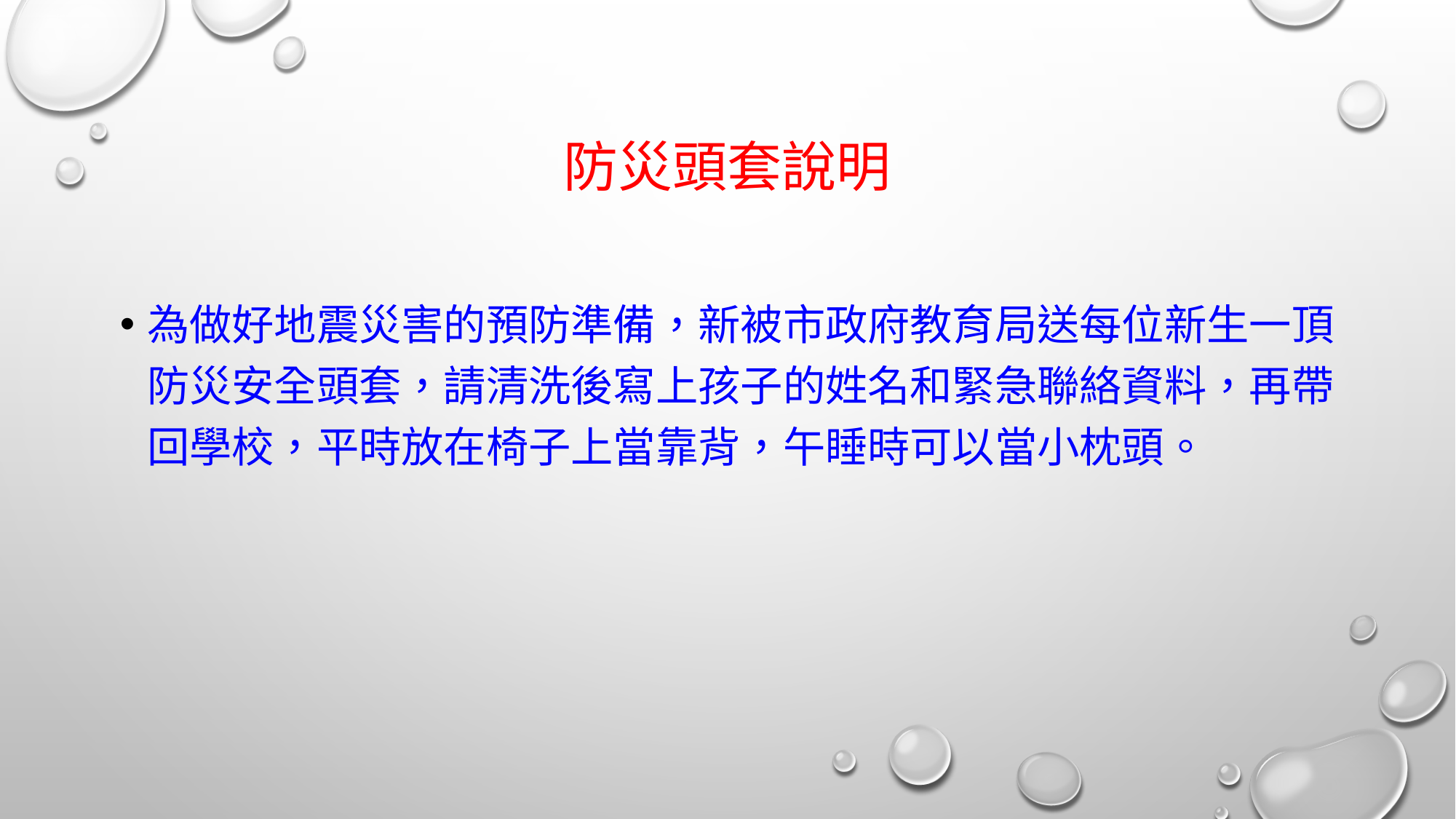

# 防災頭套說明
為做好地震災害的預防準備，新被市政府教育局送每位新生一頂防災安全頭套，請清洗後寫上孩子的姓名和緊急聯絡資料，再帶回學校，平時放在椅子上當靠背，午睡時可以當小枕頭。